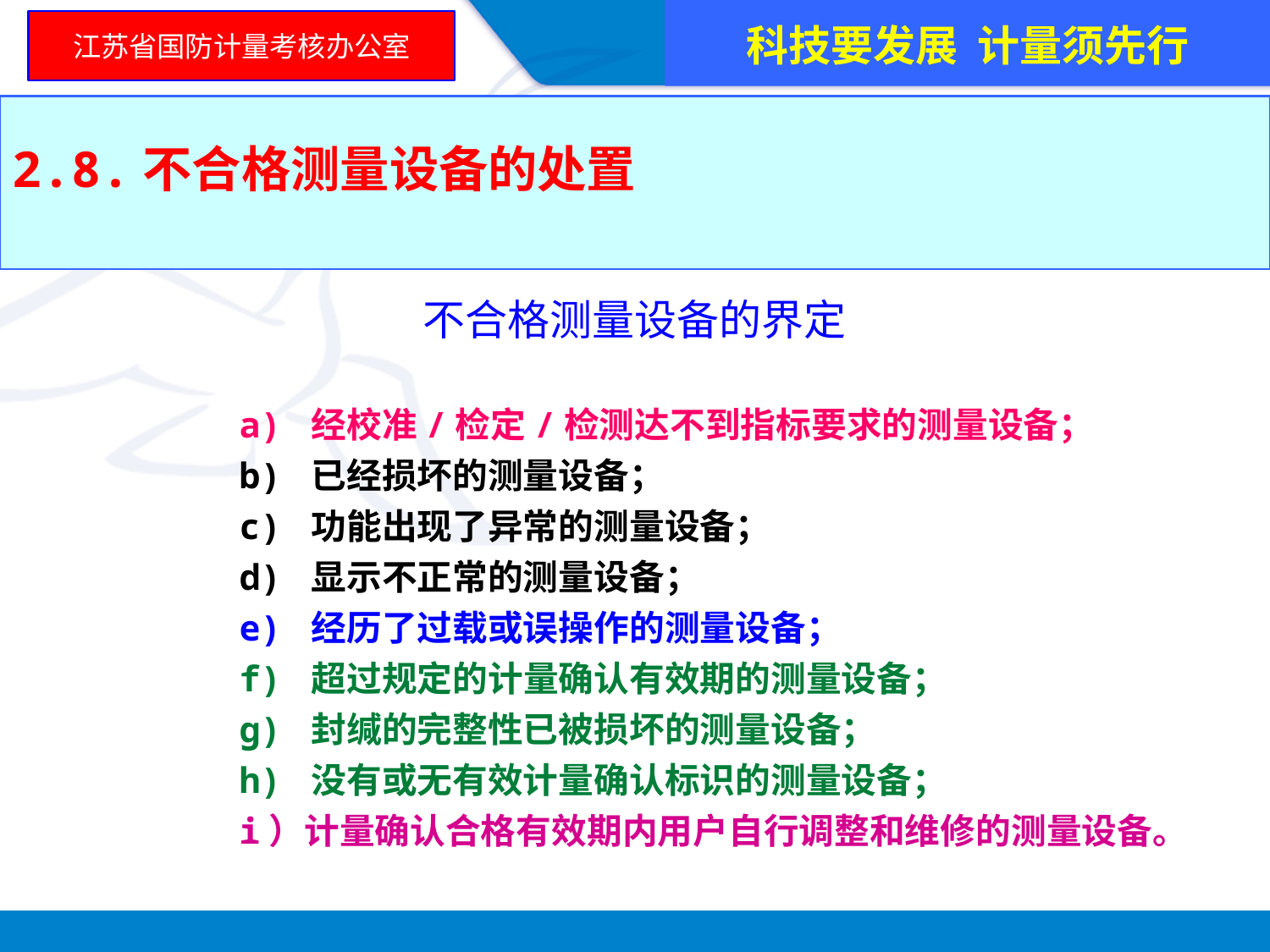

科技要发展  计量须先行
江苏省国防计量考核办公室
2.8.不合格测量设备的处置

不合格测量设备的界定

          a) 经校准/检定/检测达不到指标要求的测量设备；
          b) 已经损坏的测量设备；
          c) 功能出现了异常的测量设备；
          d) 显示不正常的测量设备；
          e) 经历了过载或误操作的测量设备；
          f) 超过规定的计量确认有效期的测量设备；
          g) 封缄的完整性已被损坏的测量设备；
          h) 没有或无有效计量确认标识的测量设备；
          i）计量确认合格有效期内用户自行调整和维修的测量设备。